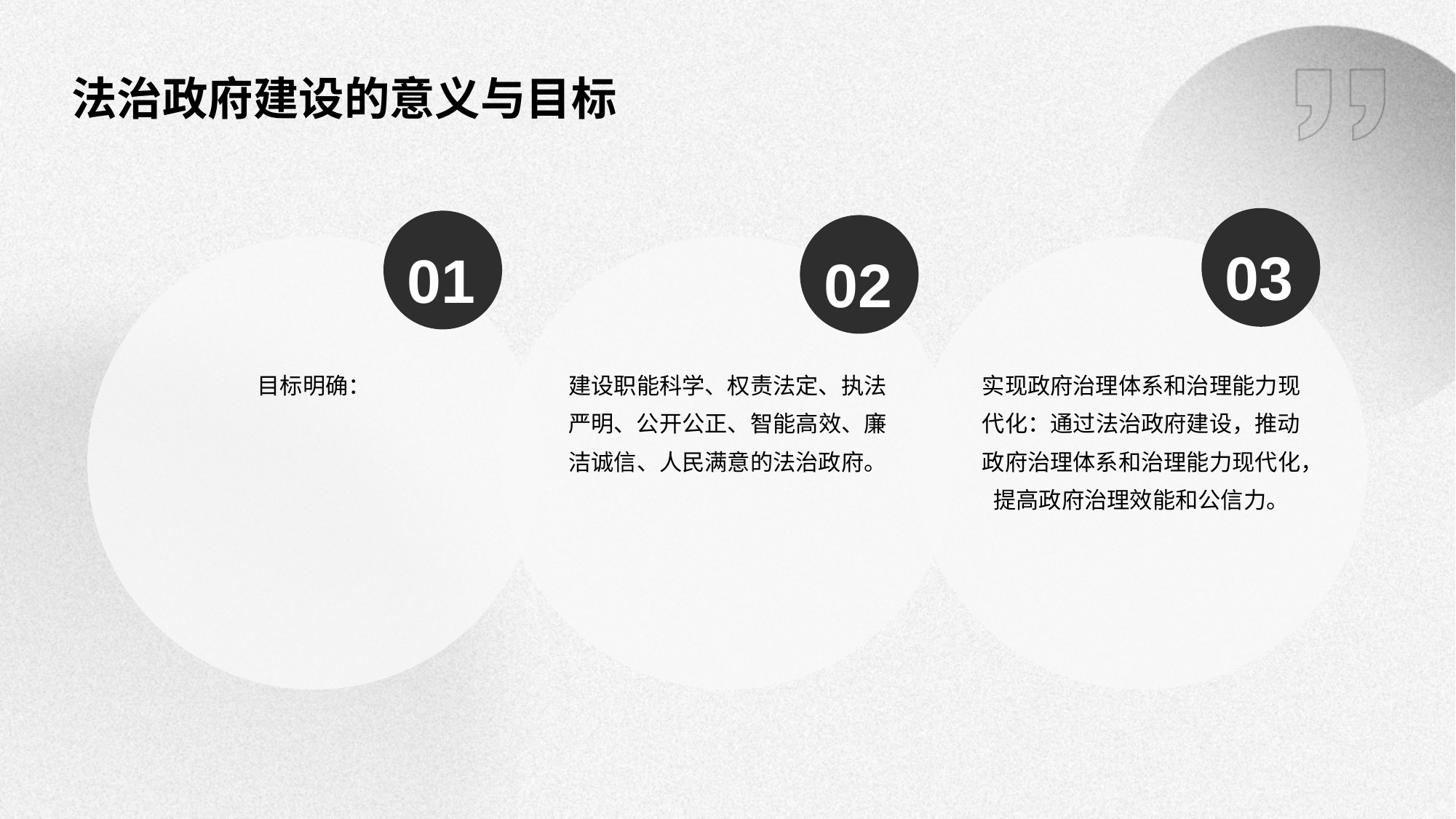

法治政府建设的意义与目标

03
01

02
目标明确：
建设职能科学、权责法定、执法严明、公开公正、智能高效、廉洁诚信、人民满意的法治政府。
实现政府治理体系和治理能力现代化：通过法治政府建设，推动政府治理体系和治理能力现代化，提高政府治理效能和公信力。